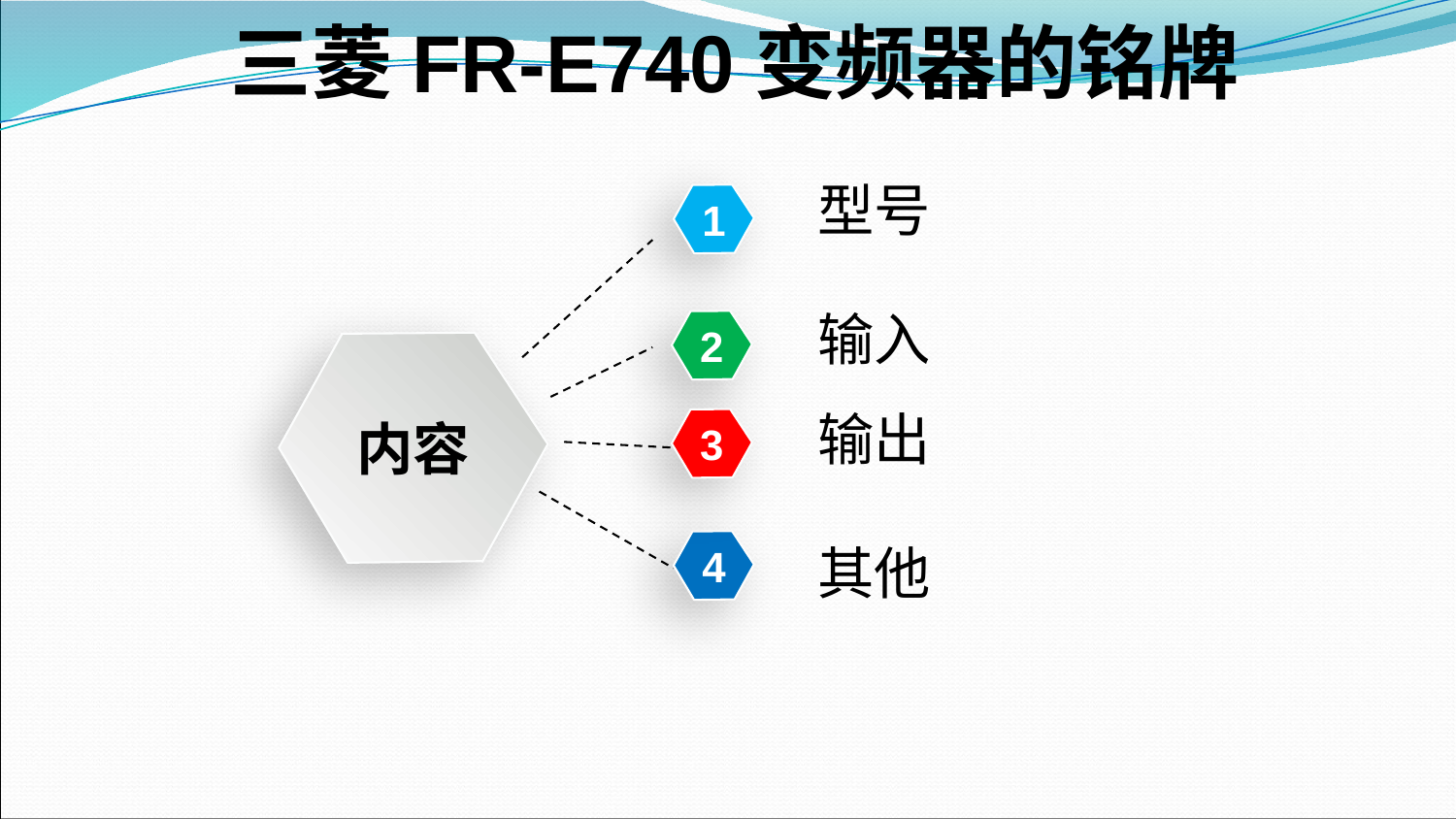

三菱FR-E740变频器的铭牌
型号
1
输入
2
内容
输出
3
其他
4
2